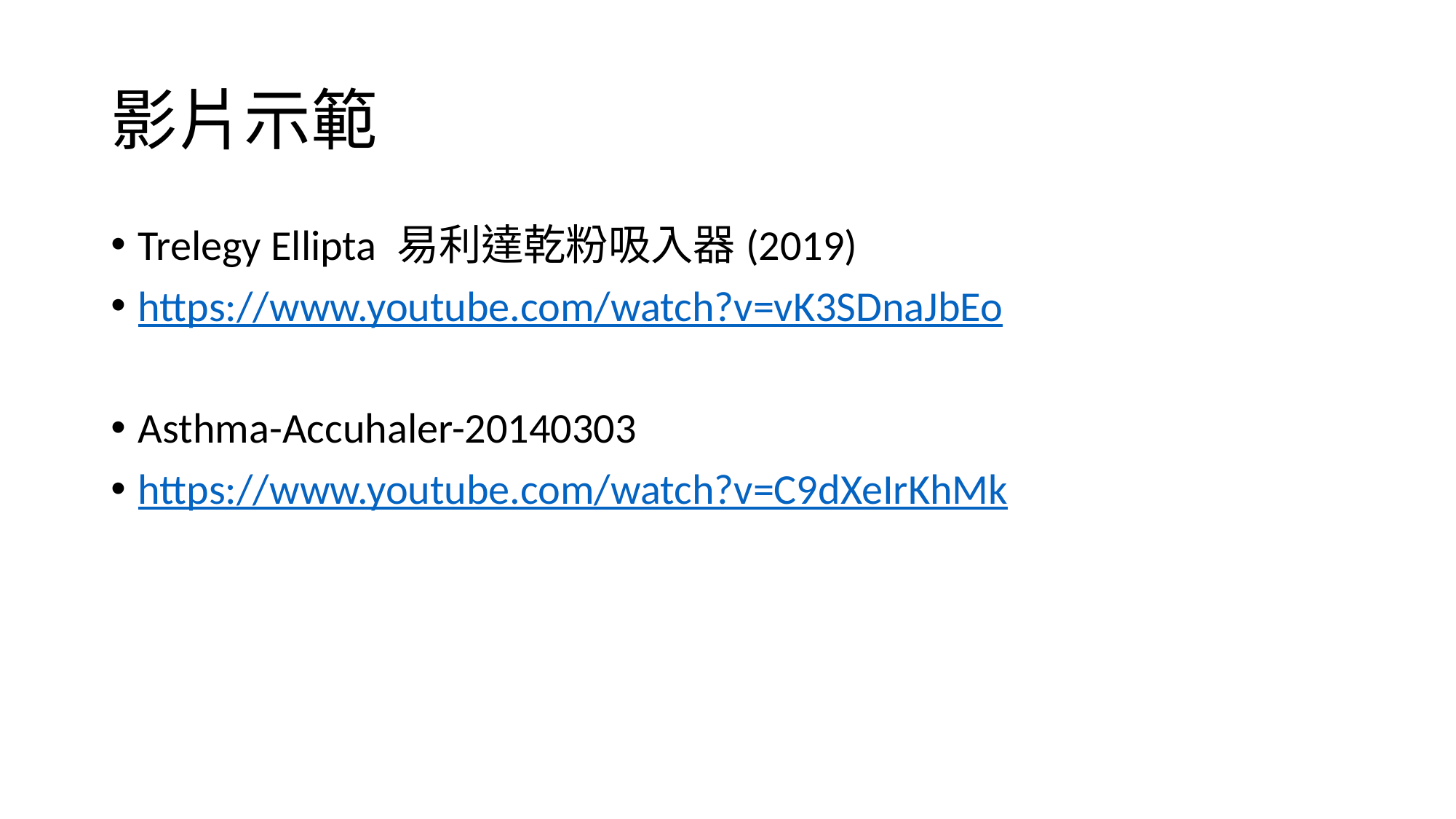

# 影片示範
Trelegy Ellipta 易利達乾粉吸入器(2019)
https://www.youtube.com/watch?v=vK3SDnaJbEo

Asthma-Accuhaler-20140303
https://www.youtube.com/watch?v=C9dXeIrKhMk